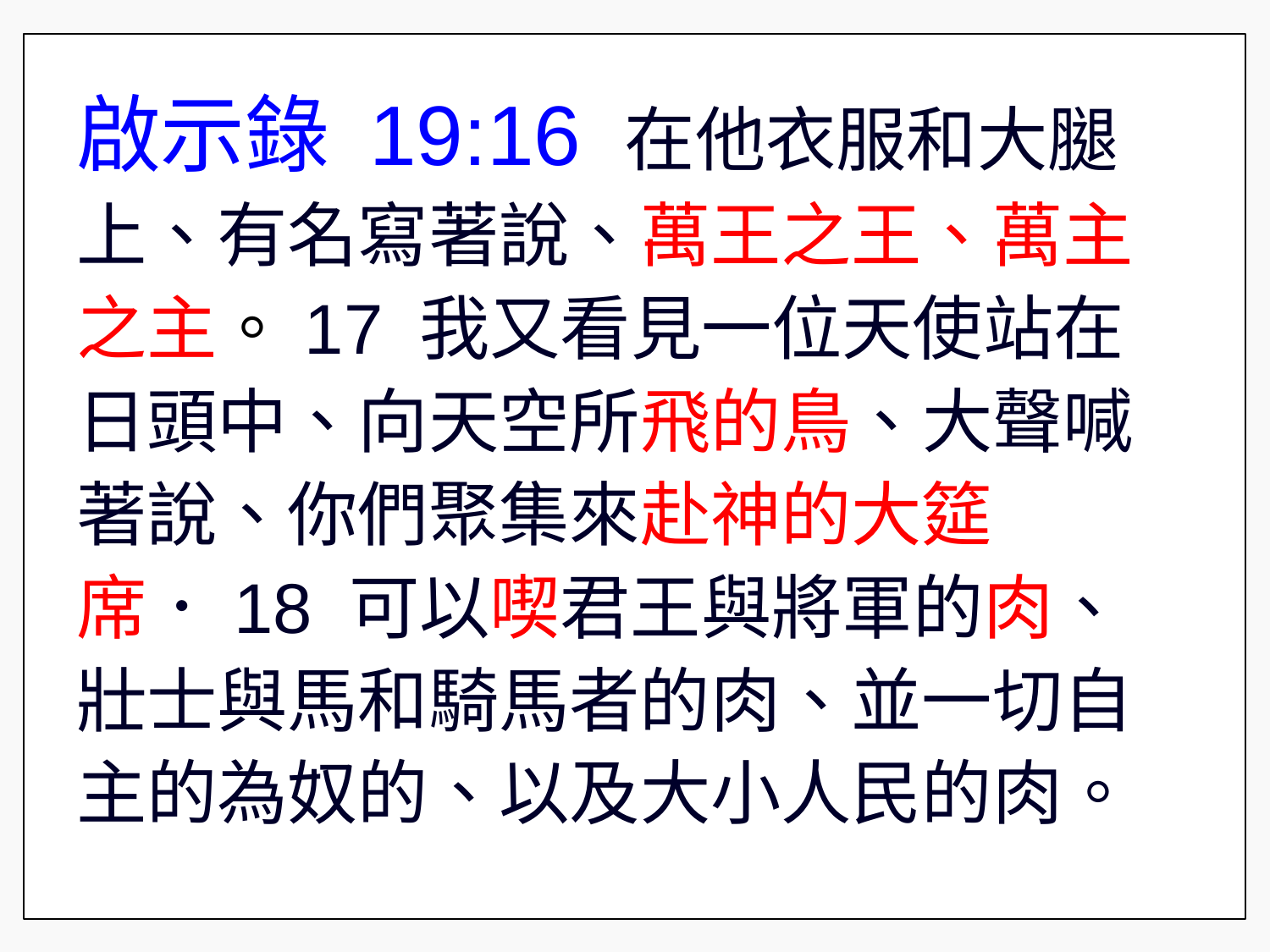

啟示錄 19:16 在他衣服和大腿上、有名寫著說、萬王之王、萬主之主。17 我又看見一位天使站在日頭中、向天空所飛的鳥、大聲喊著說、你們聚集來赴神的大筵席．18 可以喫君王與將軍的肉、壯士與馬和騎馬者的肉、並一切自主的為奴的、以及大小人民的肉。